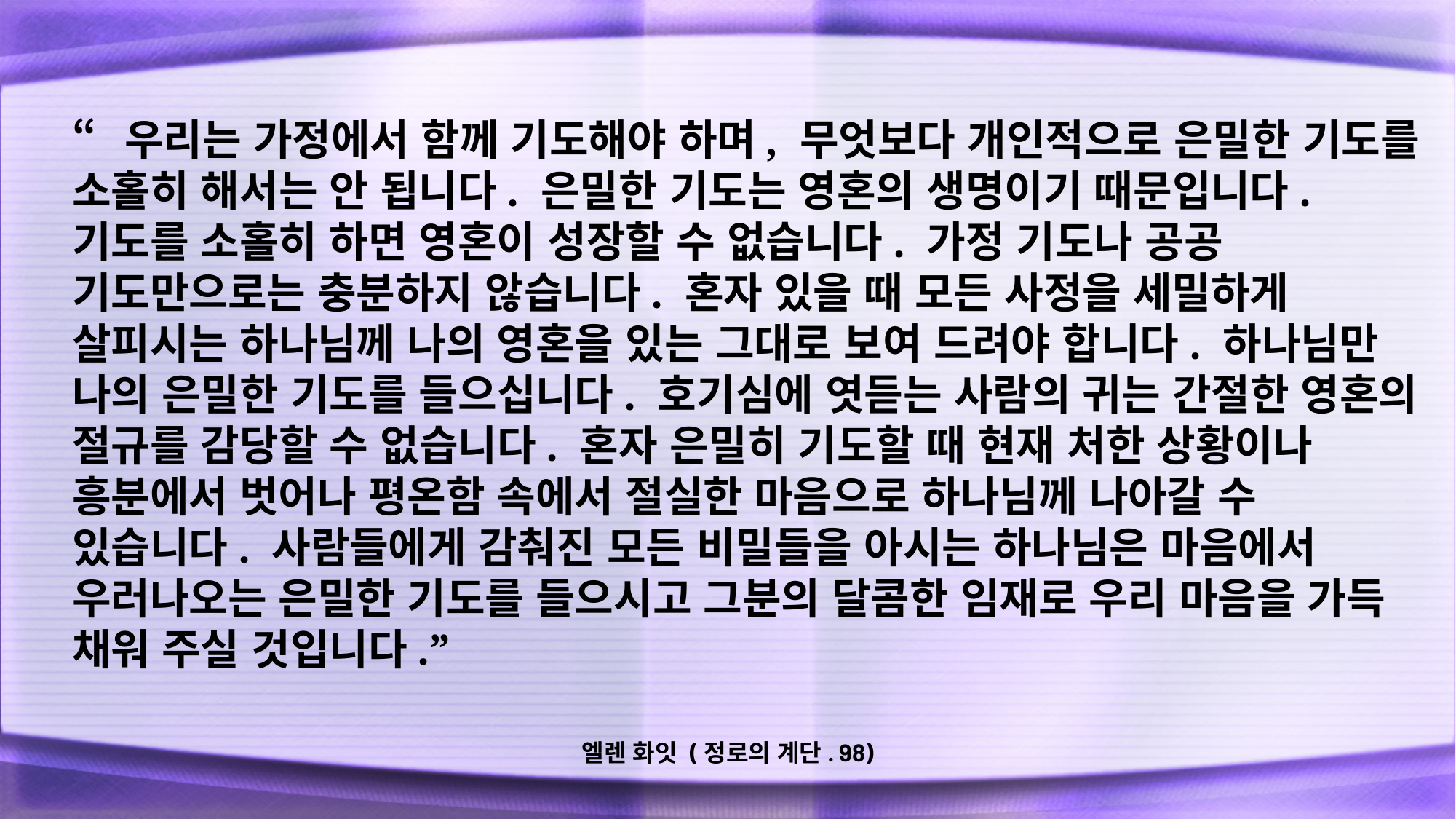

“우리는 가정에서 함께 기도해야 하며, 무엇보다 개인적으로 은밀한 기도를 소홀히 해서는 안 됩니다. 은밀한 기도는 영혼의 생명이기 때문입니다. 기도를 소홀히 하면 영혼이 성장할 수 없습니다. 가정 기도나 공공 기도만으로는 충분하지 않습니다. 혼자 있을 때 모든 사정을 세밀하게 살피시는 하나님께 나의 영혼을 있는 그대로 보여 드려야 합니다. 하나님만 나의 은밀한 기도를 들으십니다. 호기심에 엿듣는 사람의 귀는 간절한 영혼의 절규를 감당할 수 없습니다. 혼자 은밀히 기도할 때 현재 처한 상황이나 흥분에서 벗어나 평온함 속에서 절실한 마음으로 하나님께 나아갈 수 있습니다. 사람들에게 감춰진 모든 비밀들을 아시는 하나님은 마음에서 우러나오는 은밀한 기도를 들으시고 그분의 달콤한 임재로 우리 마음을 가득 채워 주실 것입니다.”
엘렌 화잇 (정로의 계단. 98)